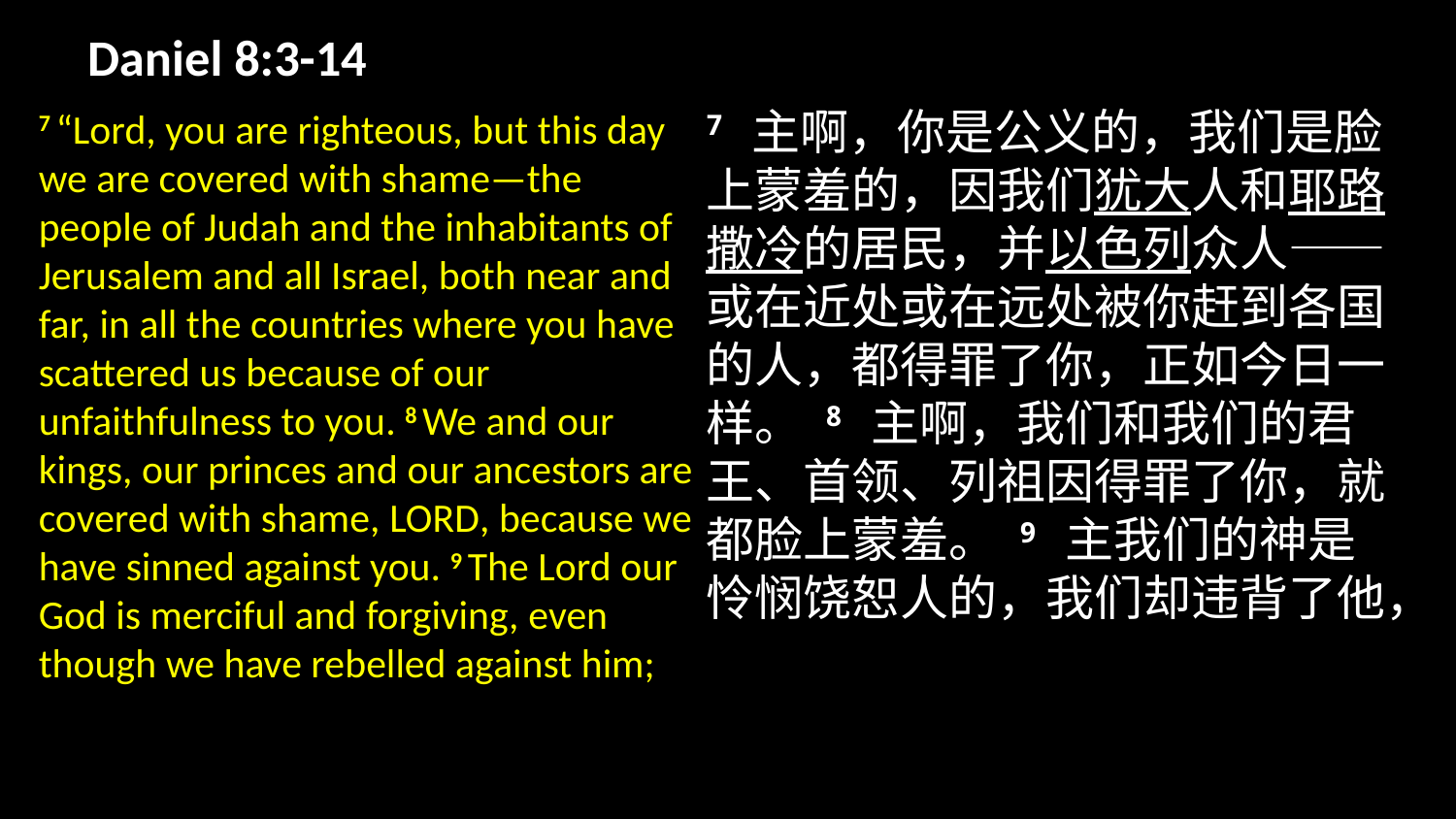

# Daniel 8:3-14
7 主啊，你是公义的，我们是脸上蒙羞的，因我们犹大人和耶路撒冷的居民，并以色列众人——或在近处或在远处被你赶到各国的人，都得罪了你，正如今日一样。 8 主啊，我们和我们的君王、首领、列祖因得罪了你，就都脸上蒙羞。 9 主我们的神是怜悯饶恕人的，我们却违背了他，
7 “Lord, you are righteous, but this day we are covered with shame—the people of Judah and the inhabitants of Jerusalem and all Israel, both near and far, in all the countries where you have scattered us because of our unfaithfulness to you. 8 We and our kings, our princes and our ancestors are covered with shame, Lord, because we have sinned against you. 9 The Lord our God is merciful and forgiving, even though we have rebelled against him;